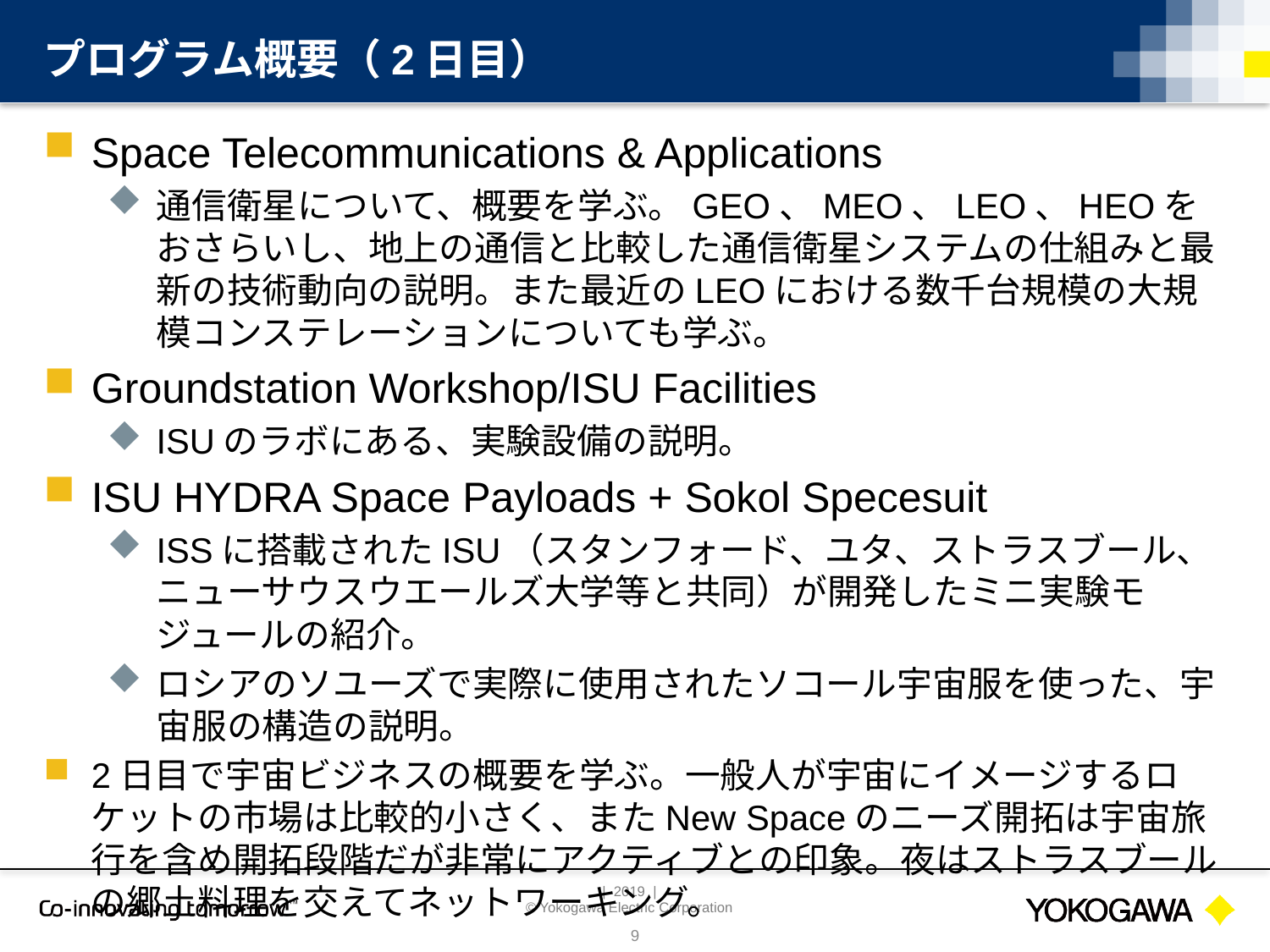

# プログラム概要（2日目）
Space Telecommunications & Applications
通信衛星について、概要を学ぶ。GEO、MEO、LEO、HEOをおさらいし、地上の通信と比較した通信衛星システムの仕組みと最新の技術動向の説明。また最近のLEOにおける数千台規模の大規模コンステレーションについても学ぶ。
Groundstation Workshop/ISU Facilities
ISUのラボにある、実験設備の説明。
ISU HYDRA Space Payloads + Sokol Specesuit
ISSに搭載されたISU（スタンフォード、ユタ、ストラスブール、ニューサウスウエールズ大学等と共同）が開発したミニ実験モジュールの紹介。
ロシアのソユーズで実際に使用されたソコール宇宙服を使った、宇宙服の構造の説明。
2日目で宇宙ビジネスの概要を学ぶ。一般人が宇宙にイメージするロケットの市場は比較的小さく、またNew Spaceのニーズ開拓は宇宙旅行を含め開拓段階だが非常にアクティブとの印象。夜はストラスブールの郷土料理を交えてネットワーキング。

9